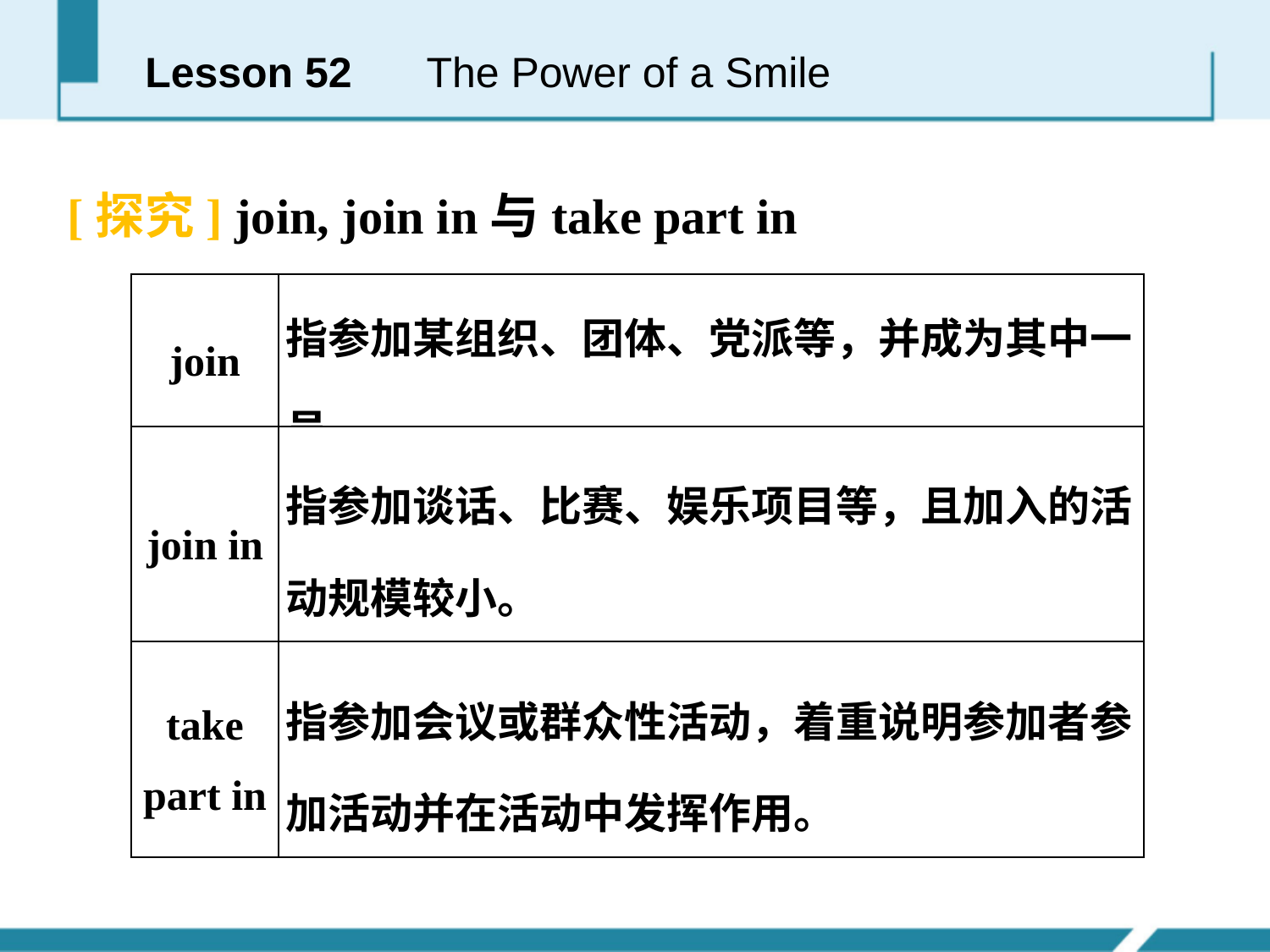

Lesson 52 　The Power of a Smile
[探究] join, join in与take part in
| join | 指参加某组织、团体、党派等，并成为其中一员。 |
| --- | --- |
| join in | 指参加谈话、比赛、娱乐项目等，且加入的活动规模较小。 |
| take part in | 指参加会议或群众性活动，着重说明参加者参加活动并在活动中发挥作用。 |